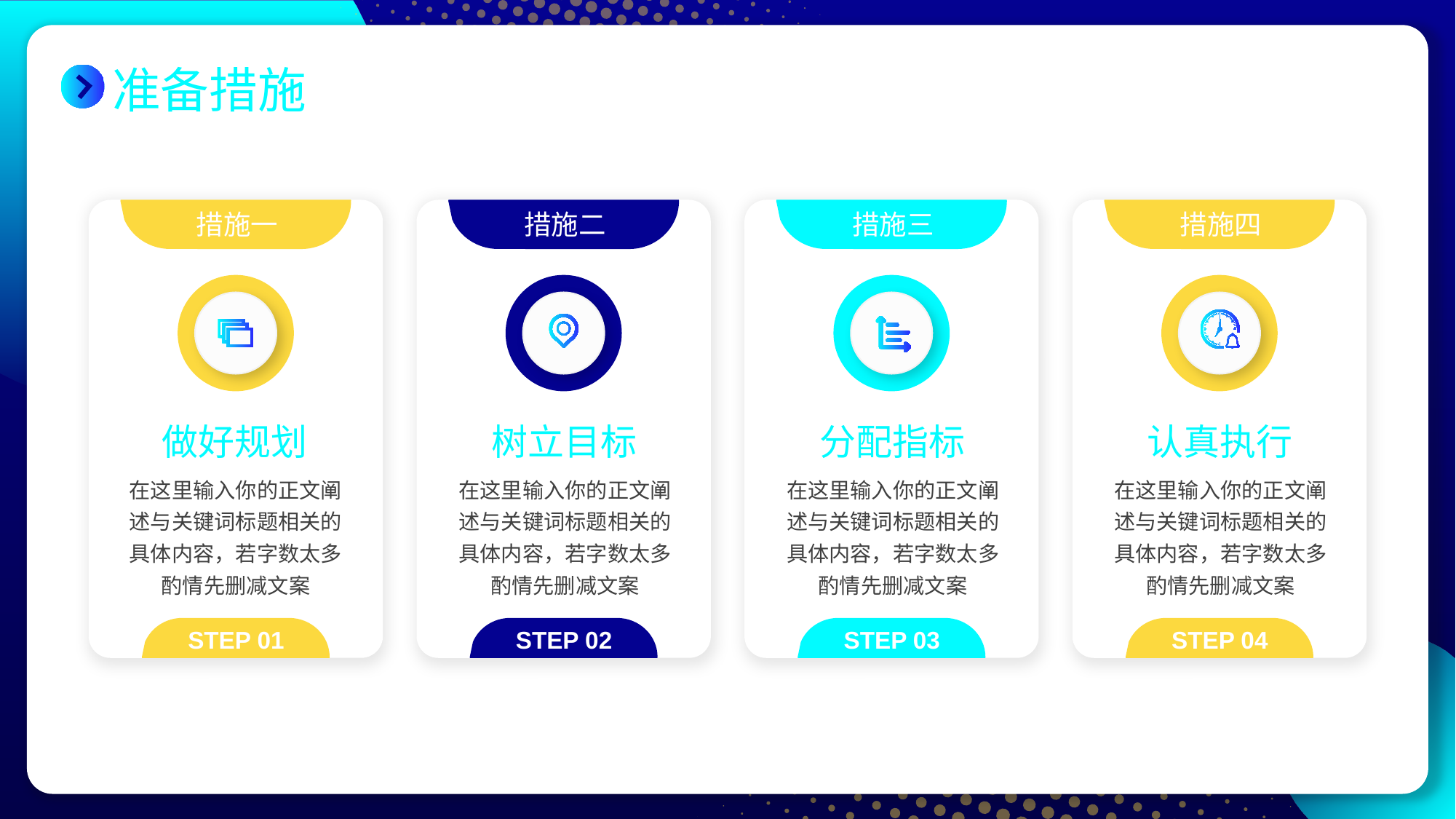

# 准备措施

措施一
措施二
措施三
措施四

做好规划
树立目标
分配指标
认真执行
在这里输入你的正文阐述与关键词标题相关的具体内容，若字数太多酌情先删减文案
在这里输入你的正文阐述与关键词标题相关的具体内容，若字数太多酌情先删减文案
在这里输入你的正文阐述与关键词标题相关的具体内容，若字数太多酌情先删减文案
在这里输入你的正文阐述与关键词标题相关的具体内容，若字数太多酌情先删减文案

STEP 01
STEP 02
STEP 03
STEP 04